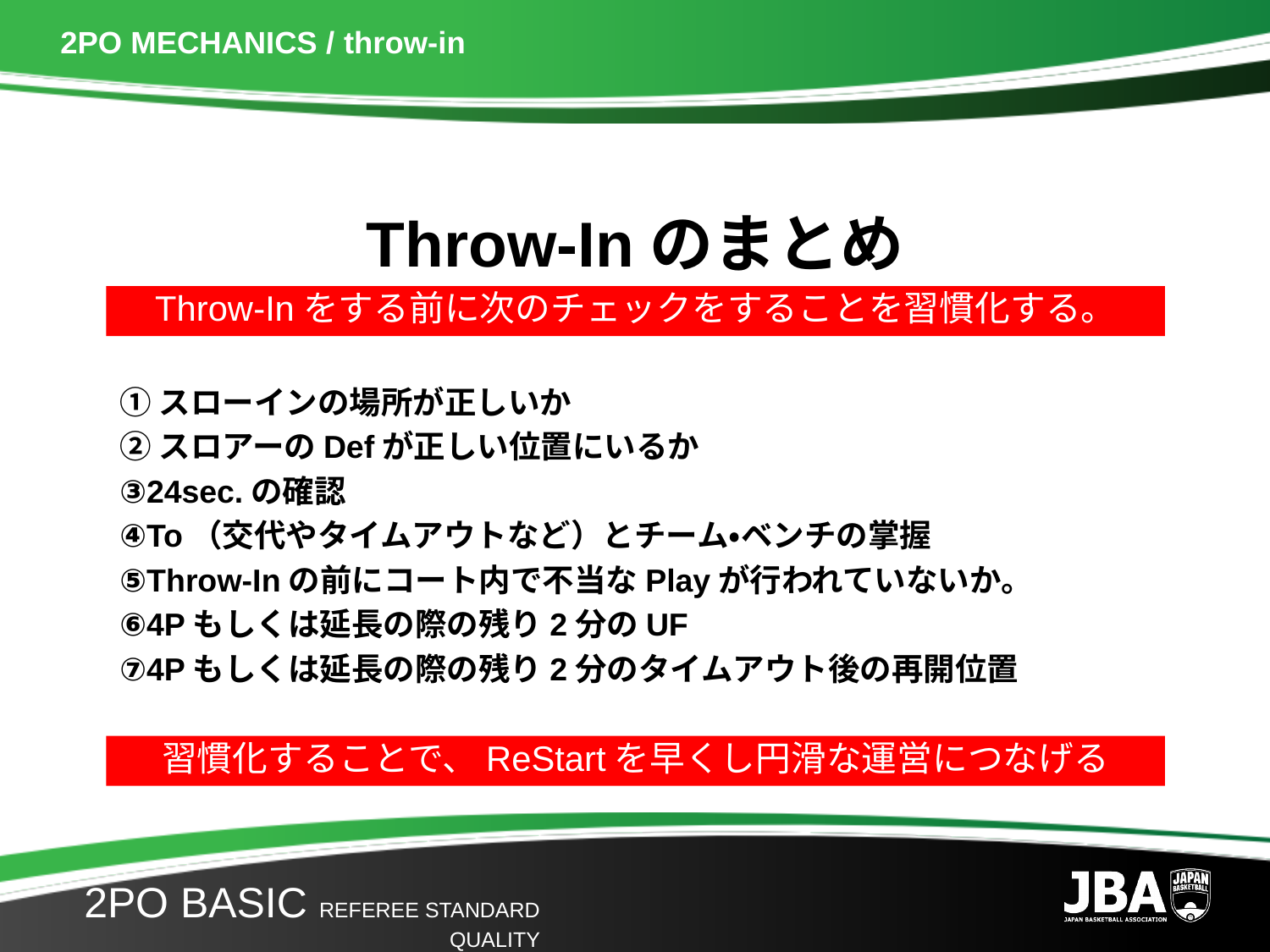

# 2PO MECHANICS / throw-in
Throw-Inのまとめ
Throw-Inをする前に次のチェックをすることを習慣化する。
①スローインの場所が正しいか
②スロアーのDefが正しい位置にいるか
③24sec.の確認
④To（交代やタイムアウトなど）とチーム・ベンチの掌握
⑤Throw-Inの前にコート内で不当なPlayが行われていないか。
⑥4Pもしくは延長の際の残り2分のUF
⑦4Pもしくは延長の際の残り2分のタイムアウト後の再開位置
習慣化することで、ReStartを早くし円滑な運営につなげる